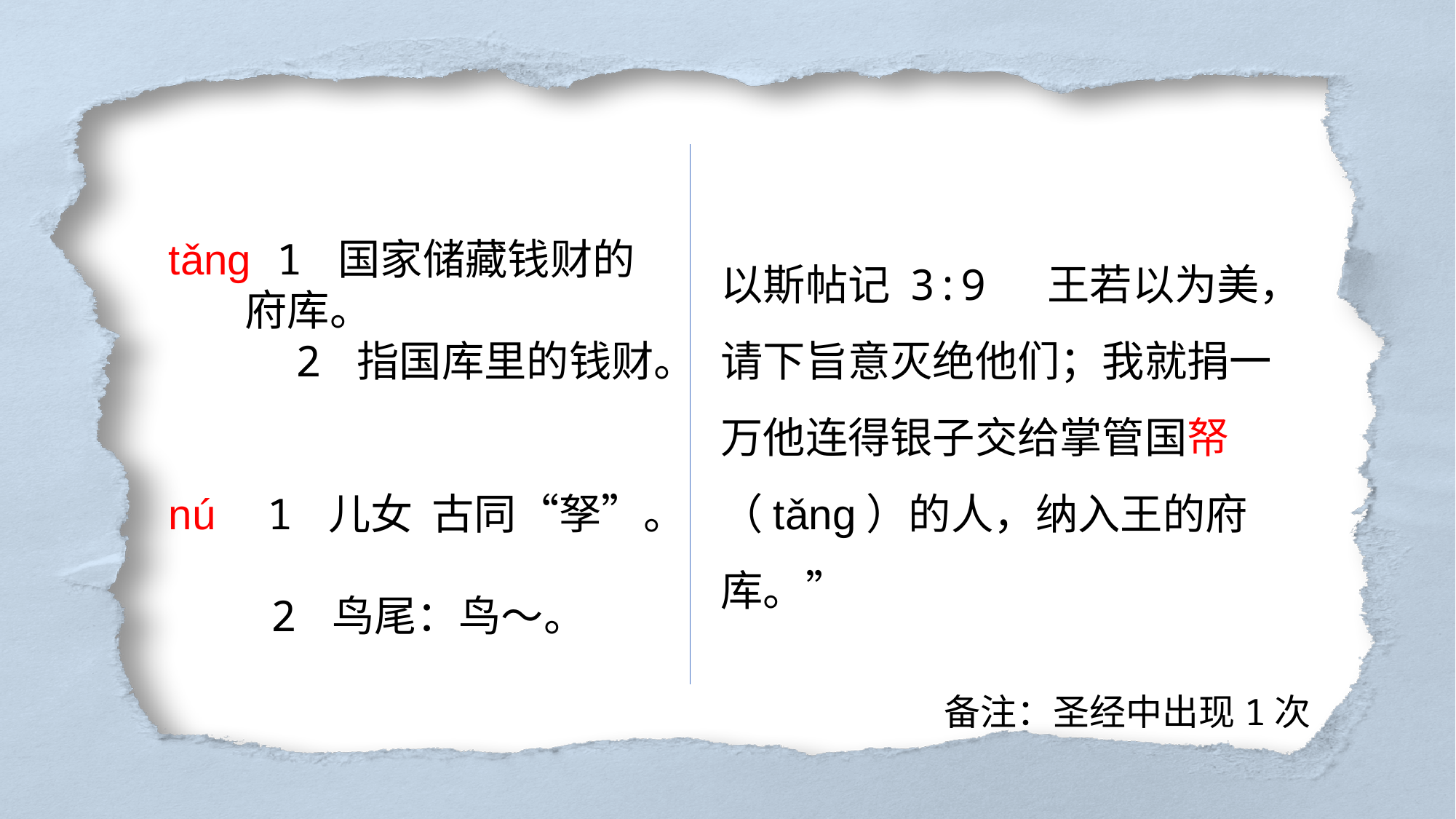

以斯帖记 3:9  王若以为美，请下旨意灭绝他们；我就捐一万他连得银子交给掌管国帑（tǎng）的人，纳入王的府库。”
tǎng 1 国家储藏钱财的
       府库。
     2 指国库里的钱财。

nú  1 儿女  古同“孥”。
    2 鸟尾：鸟～。

备注：圣经中出现1次